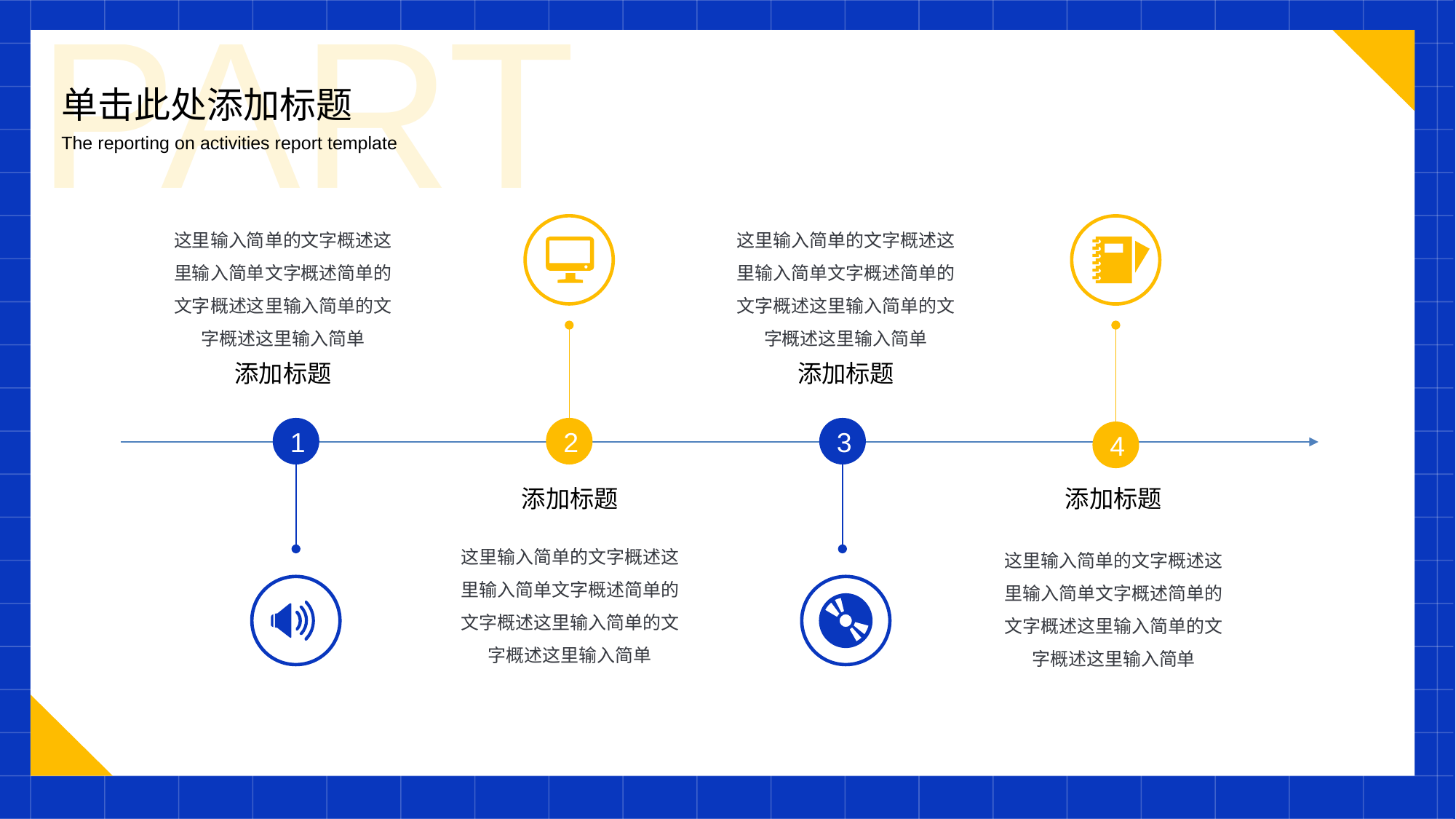

PART

单击此处添加标题
The reporting on activities report template

这里输入简单的文字概述这里输入简单文字概述简单的文字概述这里输入简单的文字概述这里输入简单
这里输入简单的文字概述这里输入简单文字概述简单的文字概述这里输入简单的文字概述这里输入简单

添加标题
添加标题
2
3
1
4
添加标题
添加标题
这里输入简单的文字概述这里输入简单文字概述简单的文字概述这里输入简单的文字概述这里输入简单
这里输入简单的文字概述这里输入简单文字概述简单的文字概述这里输入简单的文字概述这里输入简单